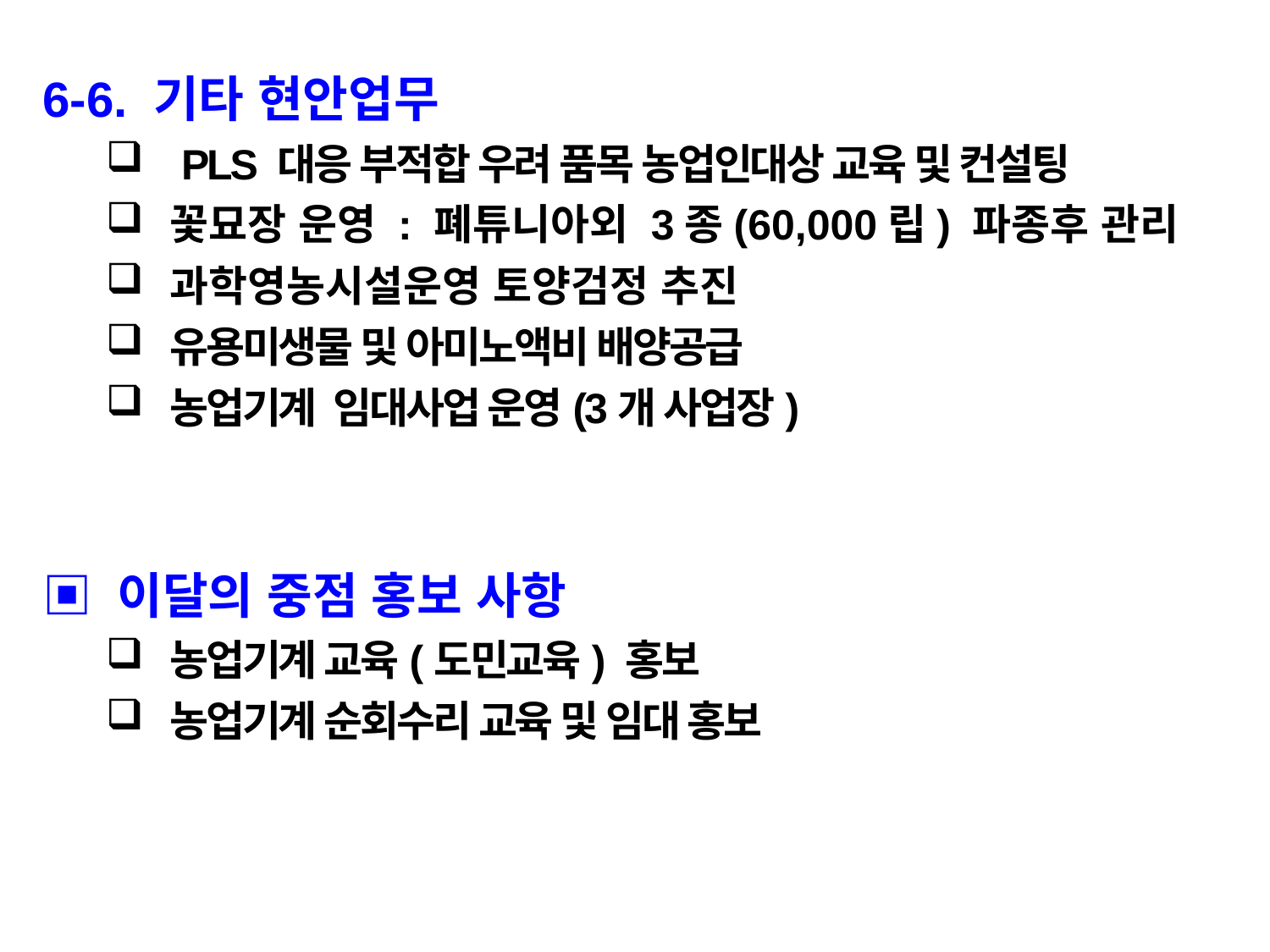

6-6. 기타 현안업무
 PLS 대응 부적합 우려 품목 농업인대상 교육 및 컨설팅
꽃묘장 운영 : 폐튜니아외 3종(60,000립) 파종후 관리
과학영농시설운영 토양검정 추진
유용미생물 및 아미노액비 배양공급
농업기계  임대사업 운영(3개 사업장)
▣ 이달의 중점 홍보 사항
농업기계 교육(도민교육) 홍보
농업기계 순회수리 교육 및 임대 홍보